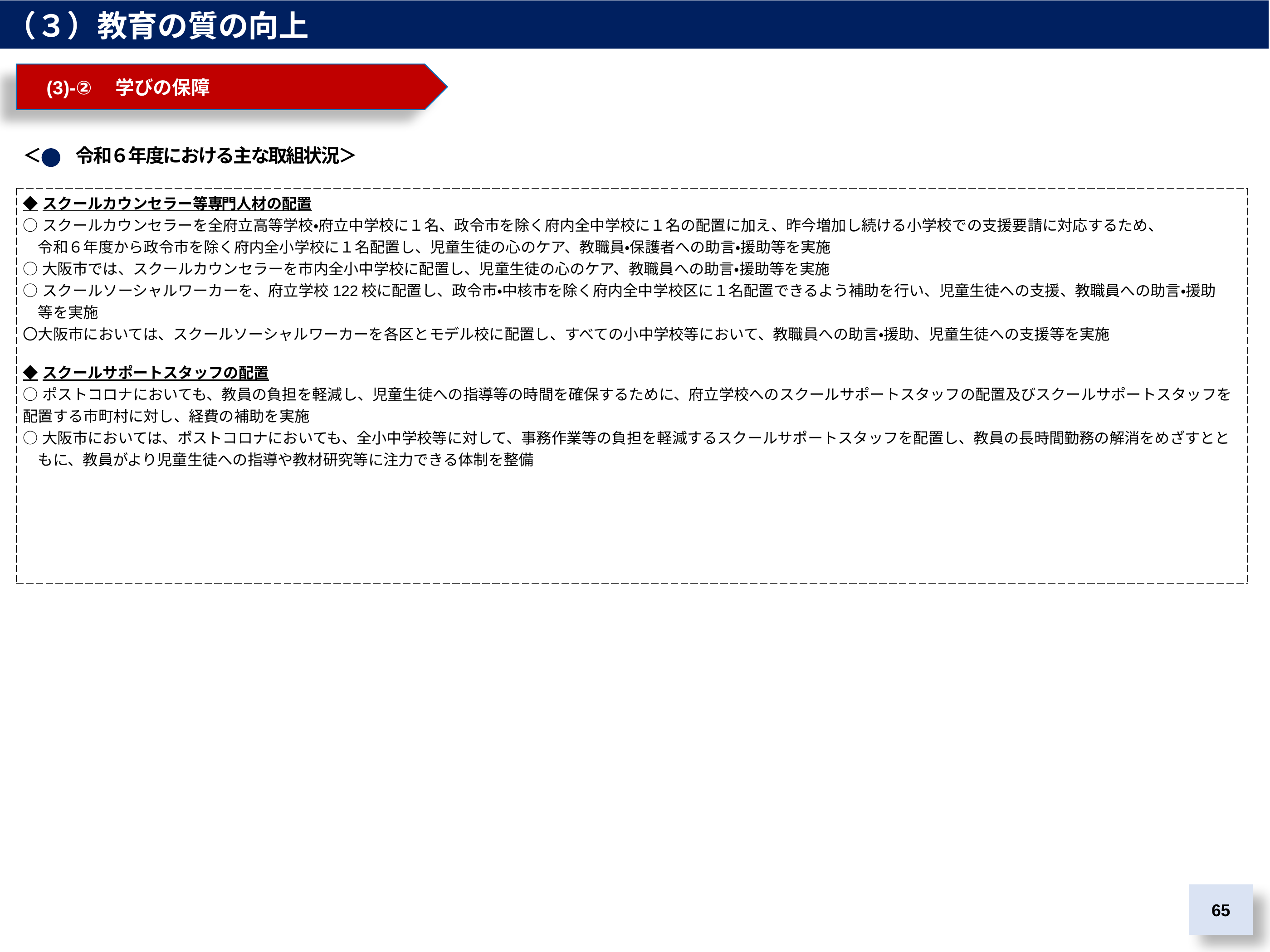

（３）教育の質の向上
　(3)-②　学びの保障
＜　　令和６年度における主な取組状況＞

| ◆スクールカウンセラー等専門人材の配置 ○スクールカウンセラーを全府立高等学校・府立中学校に１名、政令市を除く府内全中学校に１名の配置に加え、昨今増加し続ける小学校での支援要請に対応するため、 　令和６年度から政令市を除く府内全小学校に１名配置し、児童生徒の心のケア、教職員・保護者への助言・援助等を実施 ○大阪市では、スクールカウンセラーを市内全小中学校に配置し、児童生徒の心のケア、教職員への助言・援助等を実施 ○スクールソーシャルワーカーを、府立学校122校に配置し、政令市・中核市を除く府内全中学校区に１名配置できるよう補助を行い、児童生徒への支援、教職員への助言・援助 　等を実施 〇大阪市においては、スクールソーシャルワーカーを各区とモデル校に配置し、すべての小中学校等において、教職員への助言・援助、児童生徒への支援等を実施 ◆スクールサポートスタッフの配置 ○ポストコロナにおいても、教員の負担を軽減し、児童生徒への指導等の時間を確保するために、府立学校へのスクールサポートスタッフの配置及びスクールサポートスタッフを配置する市町村に対し、経費の補助を実施 ○大阪市においては、ポストコロナにおいても、全小中学校等に対して、事務作業等の負担を軽減するスクールサポートスタッフを配置し、教員の長時間勤務の解消をめざすとと 　もに、教員がより児童生徒への指導や教材研究等に注力できる体制を整備 |
| --- |
65